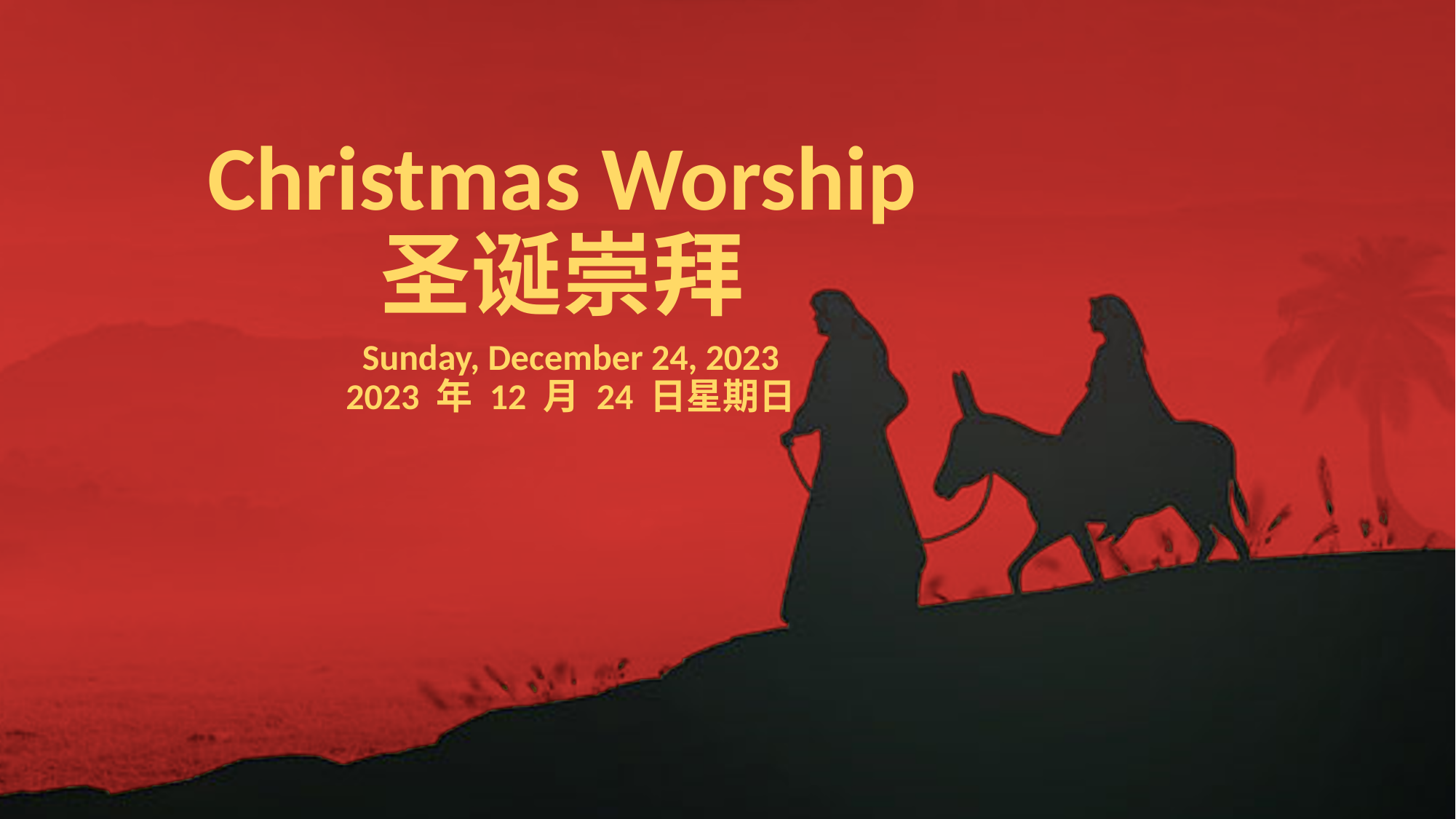

# Christmas Worship 圣诞崇拜
Sunday, December 24, 2023
2023 年 12 月 24 日星期日